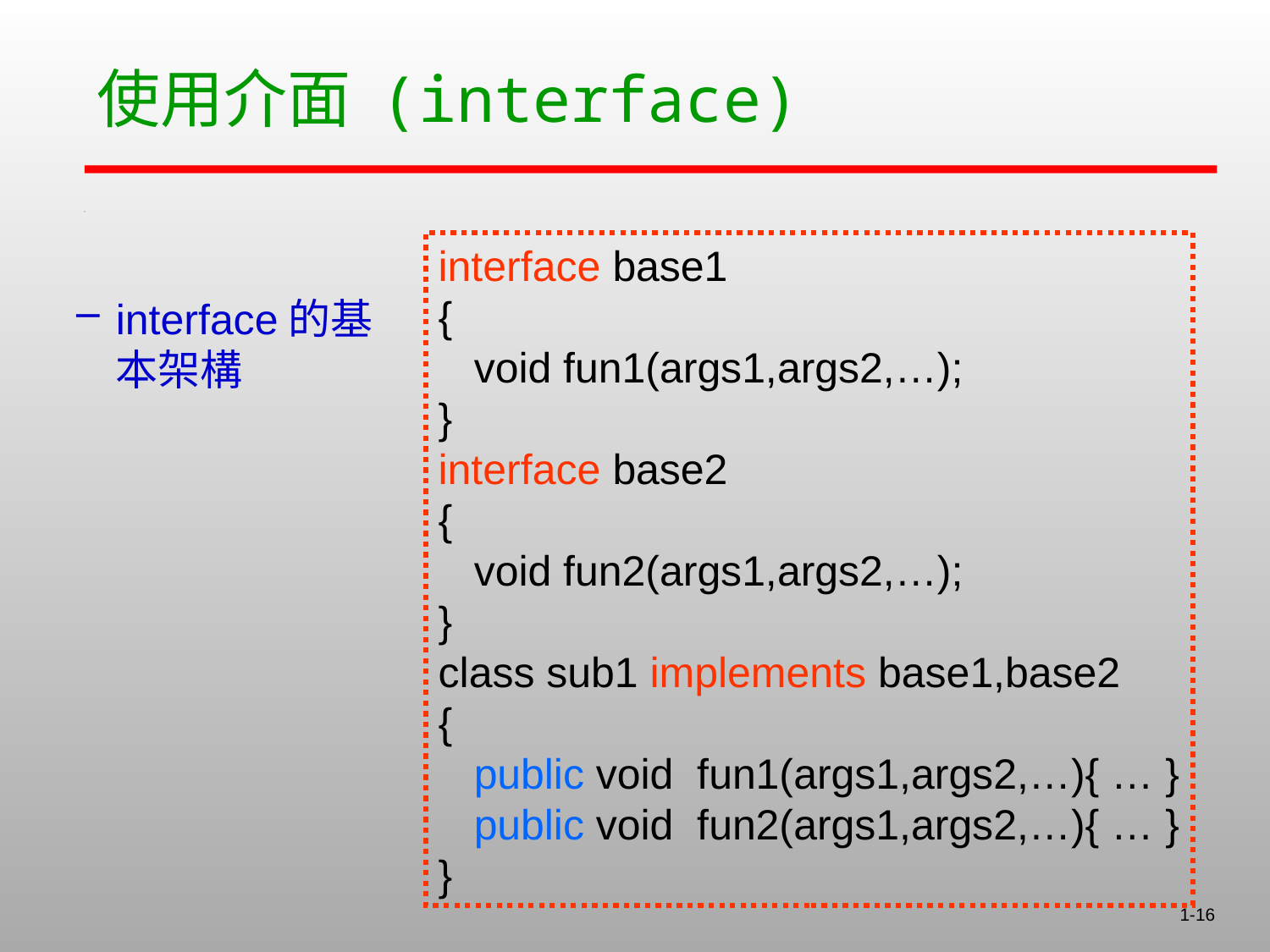

# 使用介面 (interface)
interface base1
{
   void fun1(args1,args2,…);
}
interface base2
{
   void fun2(args1,args2,…);
}
class sub1 implements base1,base2
{
   public void  fun1(args1,args2,…){ … }
   public void  fun2(args1,args2,…){ … }
}
interface的基本架構
1-16